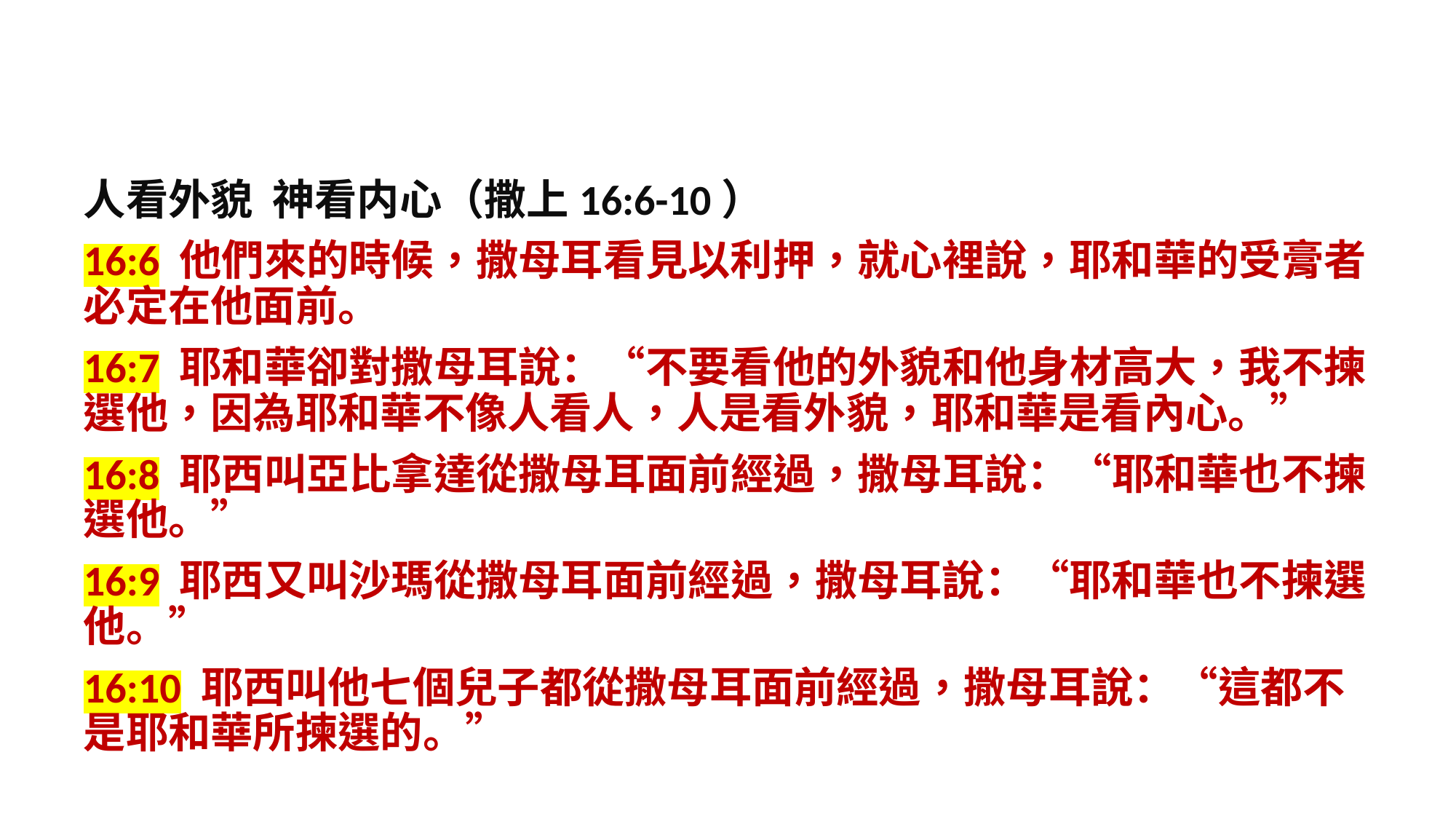

人看外貌  神看内心（撒上16:6-10）
16:6 他們來的時候，撒母耳看見以利押，就心裡說，耶和華的受膏者必定在他面前。
16:7 耶和華卻對撒母耳說：“不要看他的外貌和他身材高大，我不揀選他，因為耶和華不像人看人，人是看外貌，耶和華是看內心。”
16:8 耶西叫亞比拿達從撒母耳面前經過，撒母耳說：“耶和華也不揀選他。”
16:9 耶西又叫沙瑪從撒母耳面前經過，撒母耳說：“耶和華也不揀選他。”
16:10 耶西叫他七個兒子都從撒母耳面前經過，撒母耳說：“這都不是耶和華所揀選的。”